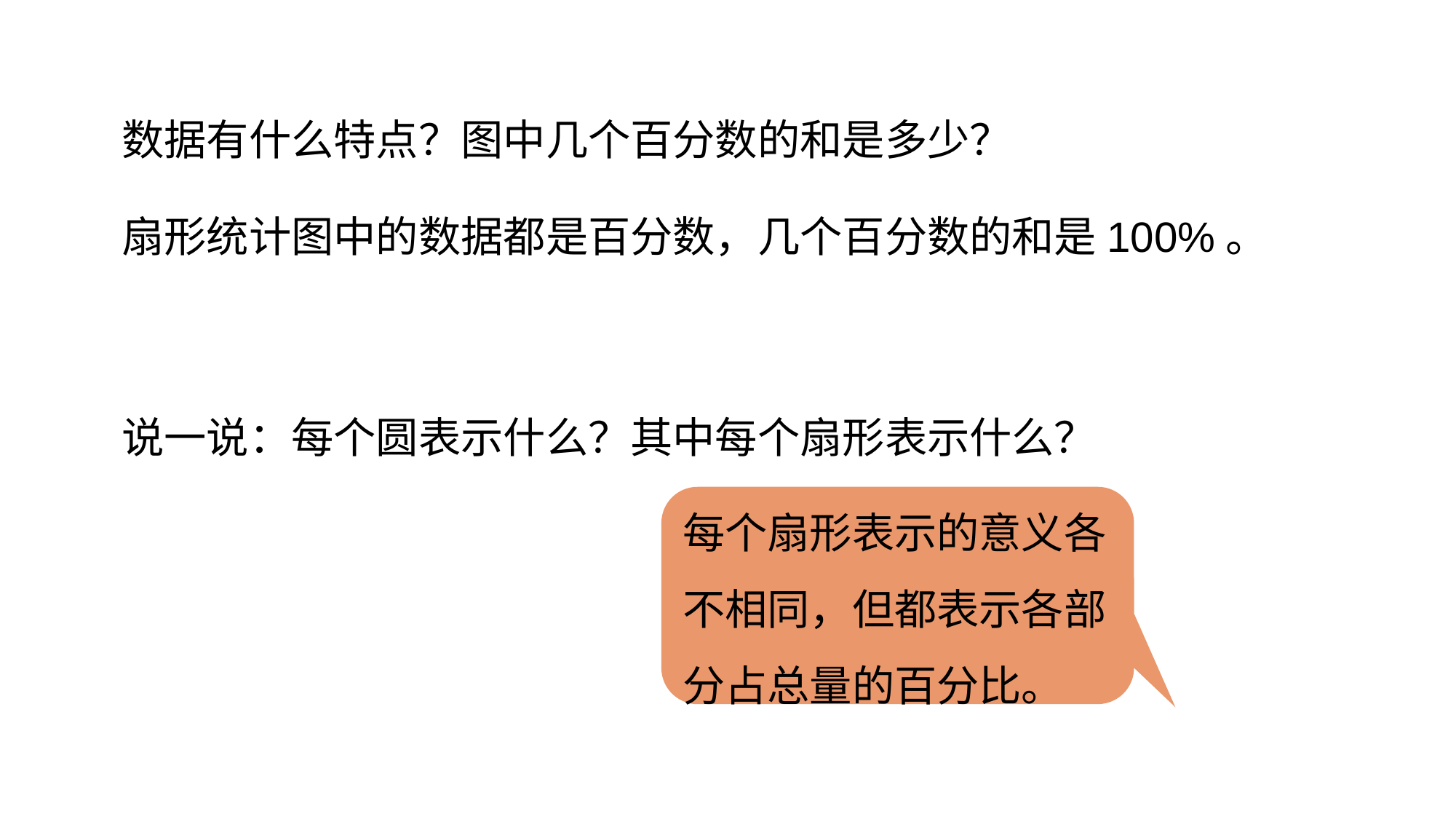

数据有什么特点？图中几个百分数的和是多少？
扇形统计图中的数据都是百分数，几个百分数的和是100%。
说一说：每个圆表示什么？其中每个扇形表示什么？
每个扇形表示的意义各不相同，但都表示各部分占总量的百分比。